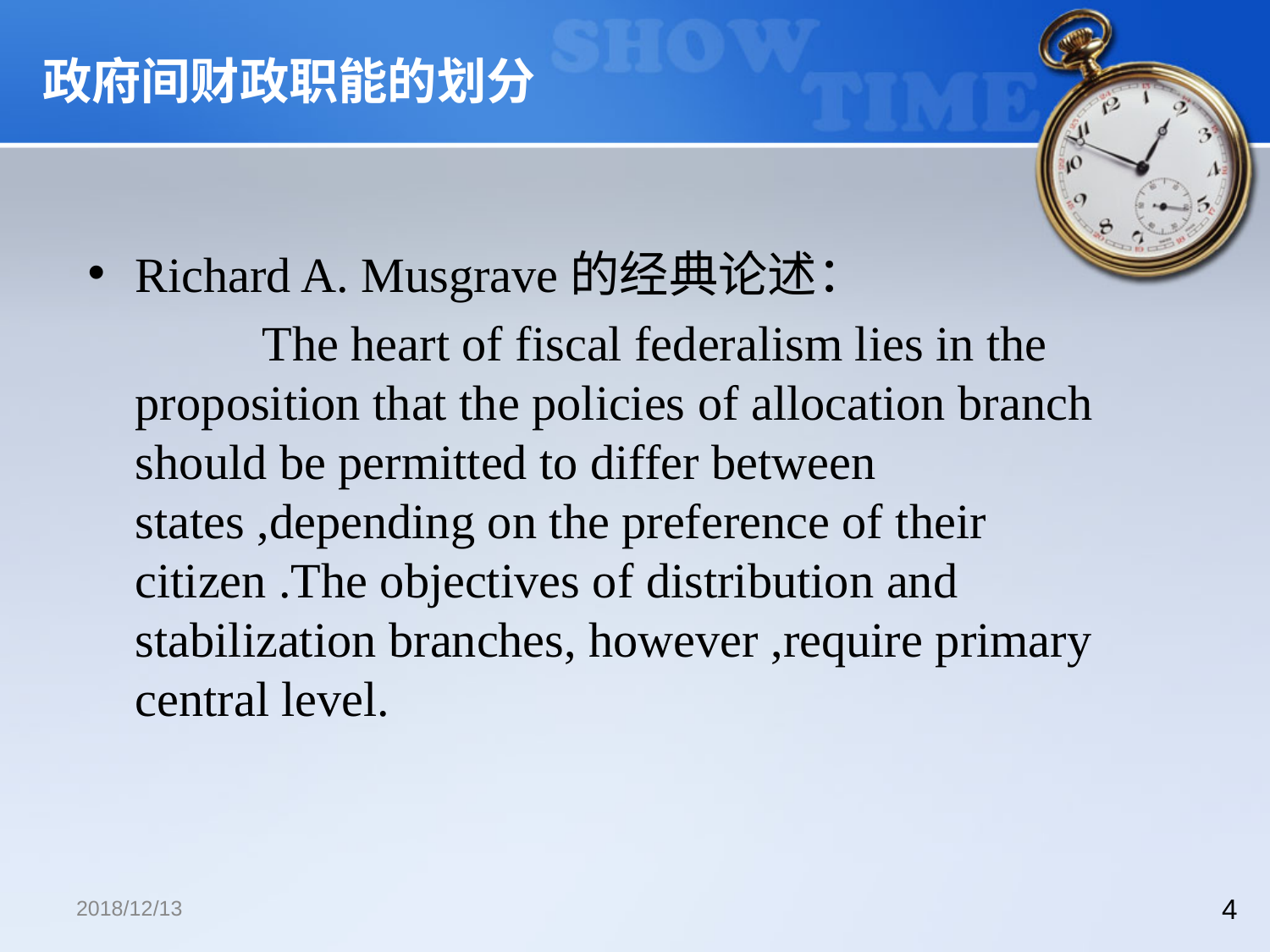

# 政府间财政职能的划分
Richard A. Musgrave的经典论述：
		The heart of fiscal federalism lies in the proposition that the policies of allocation branch should be permitted to differ between states ,depending on the preference of their citizen .The objectives of distribution and stabilization branches, however ,require primary central level.
2018/12/13
4